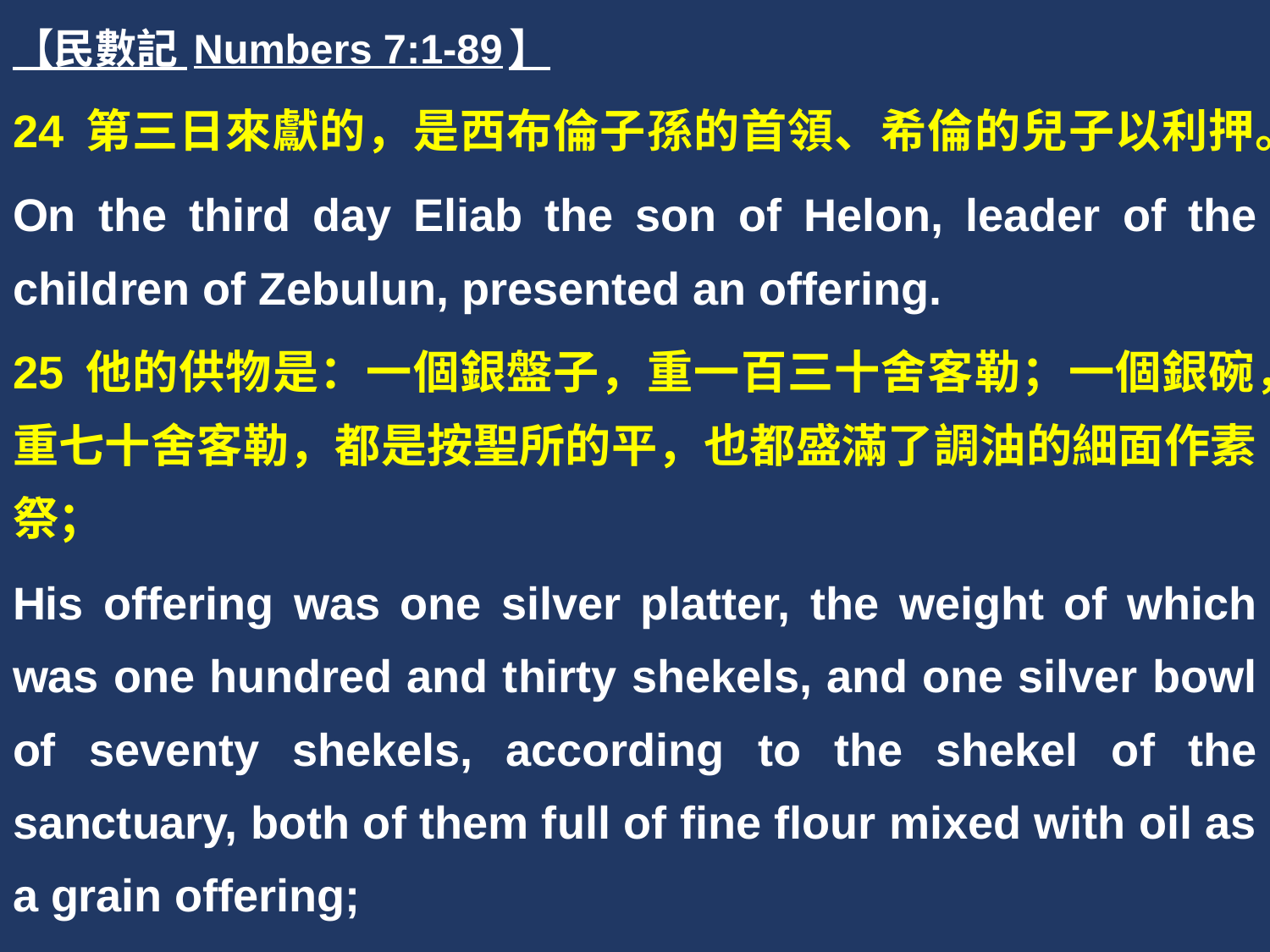

【民數記 Numbers 7:1-89】
24 第三日來獻的，是西布倫子孫的首領、希倫的兒子以利押。
On the third day Eliab the son of Helon, leader of the children of Zebulun, presented an offering.
25 他的供物是：一個銀盤子，重一百三十舍客勒；一個銀碗，重七十舍客勒，都是按聖所的平，也都盛滿了調油的細面作素祭；
His offering was one silver platter, the weight of which was one hundred and thirty shekels, and one silver bowl of seventy shekels, according to the shekel of the sanctuary, both of them full of fine flour mixed with oil as a grain offering;